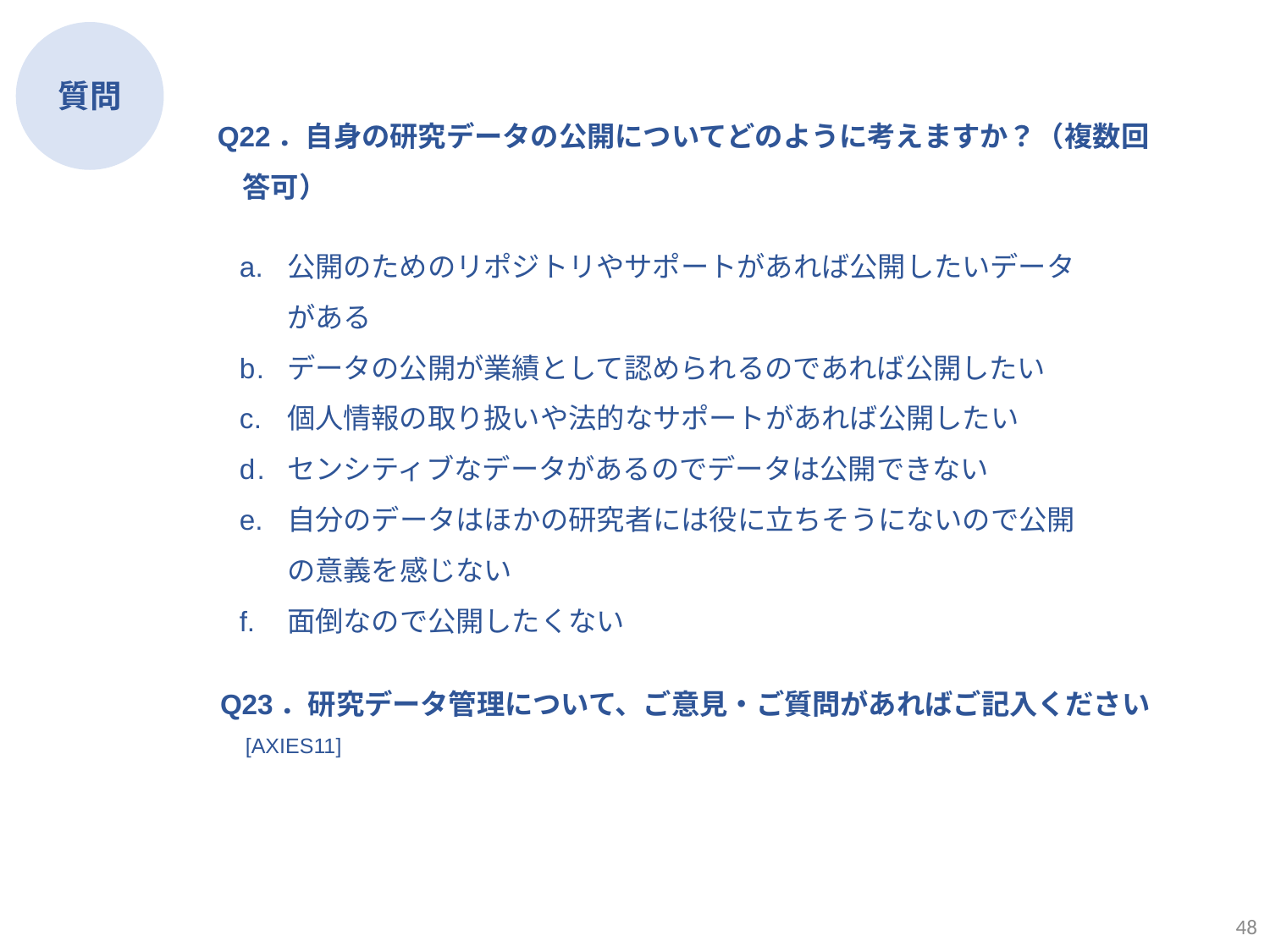

質問
Q22．自身の研究データの公開についてどのように考えますか？（複数回答可）
公開のためのリポジトリやサポートがあれば公開したいデータがある
データの公開が業績として認められるのであれば公開したい
個人情報の取り扱いや法的なサポートがあれば公開したい
センシティブなデータがあるのでデータは公開できない
自分のデータはほかの研究者には役に立ちそうにないので公開の意義を感じない
面倒なので公開したくない
Q23．研究データ管理について、ご意見・ご質問があればご記入ください[AXIES11]
48